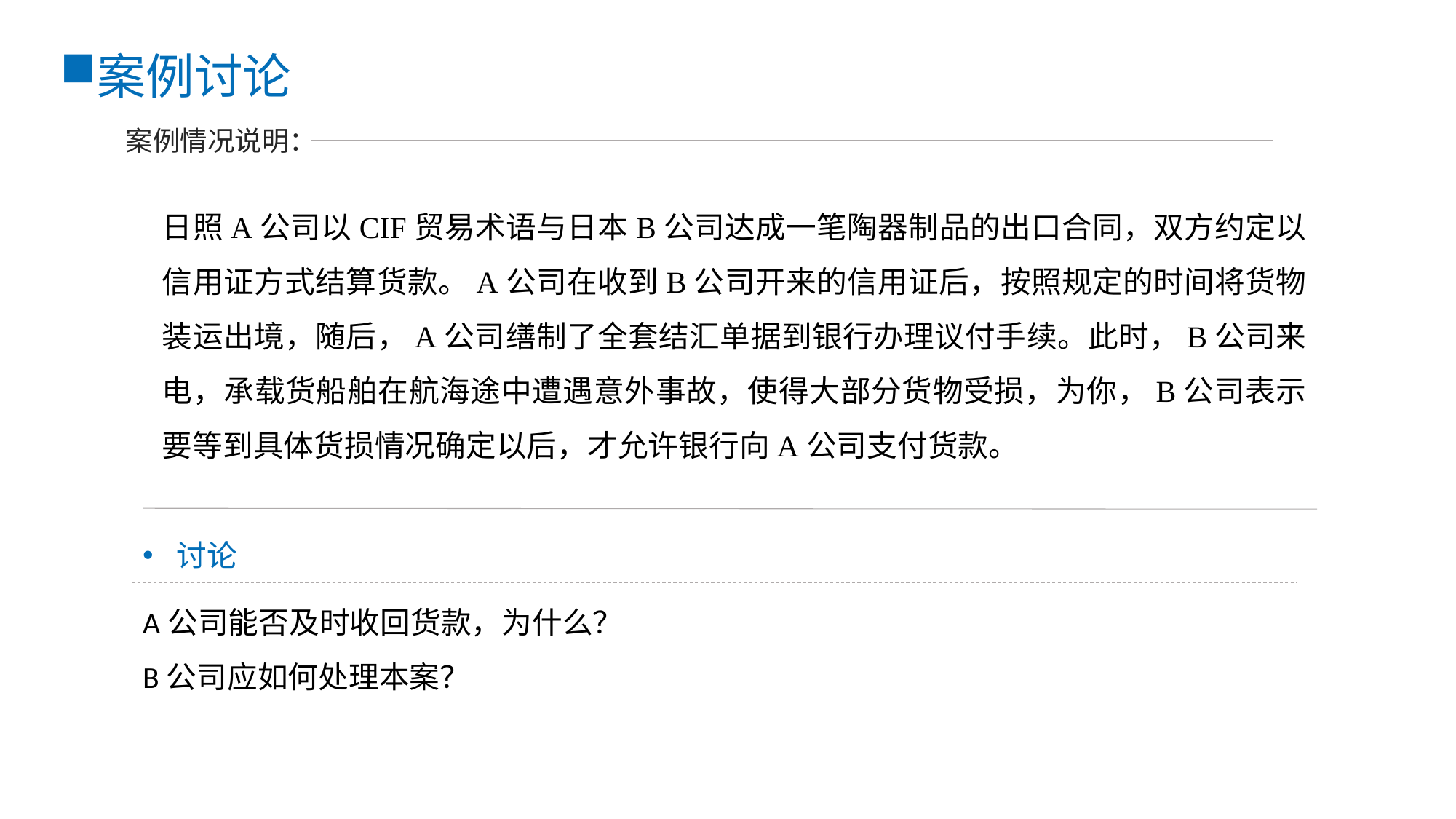

案例讨论
案例情况说明：
日照A公司以CIF贸易术语与日本B公司达成一笔陶器制品的出口合同，双方约定以信用证方式结算货款。A公司在收到B公司开来的信用证后，按照规定的时间将货物装运出境，随后，A公司缮制了全套结汇单据到银行办理议付手续。此时，B公司来电，承载货船舶在航海途中遭遇意外事故，使得大部分货物受损，为你，B公司表示要等到具体货损情况确定以后，才允许银行向A公司支付货款。
讨论
A公司能否及时收回货款，为什么？
B公司应如何处理本案？